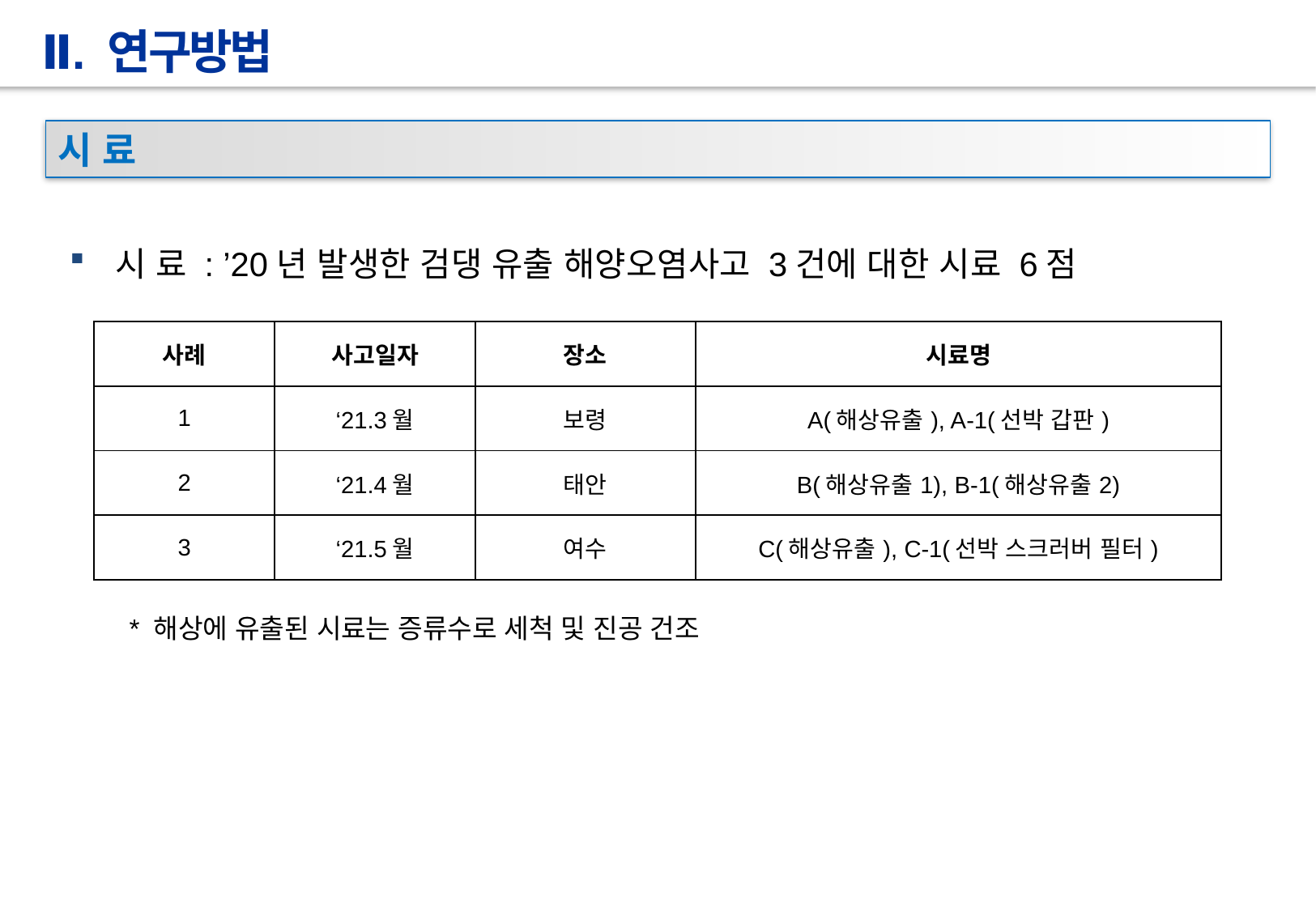

Ⅱ. 연구방법

시 료

시 료 : ’20년 발생한 검댕 유출 해양오염사고 3건에 대한 시료 6점

| 사례 | 사고일자 | 장소 | 시료명 |
| --- | --- | --- | --- |
| 1 | ‘21.3월 | 보령 | A(해상유출), A-1(선박 갑판) |
| 2 | ‘21.4월 | 태안 | B(해상유출1), B-1(해상유출2) |
| 3 | ‘21.5월 | 여수 | C(해상유출), C-1(선박 스크러버 필터) |
* 해상에 유출된 시료는 증류수로 세척 및 진공 건조